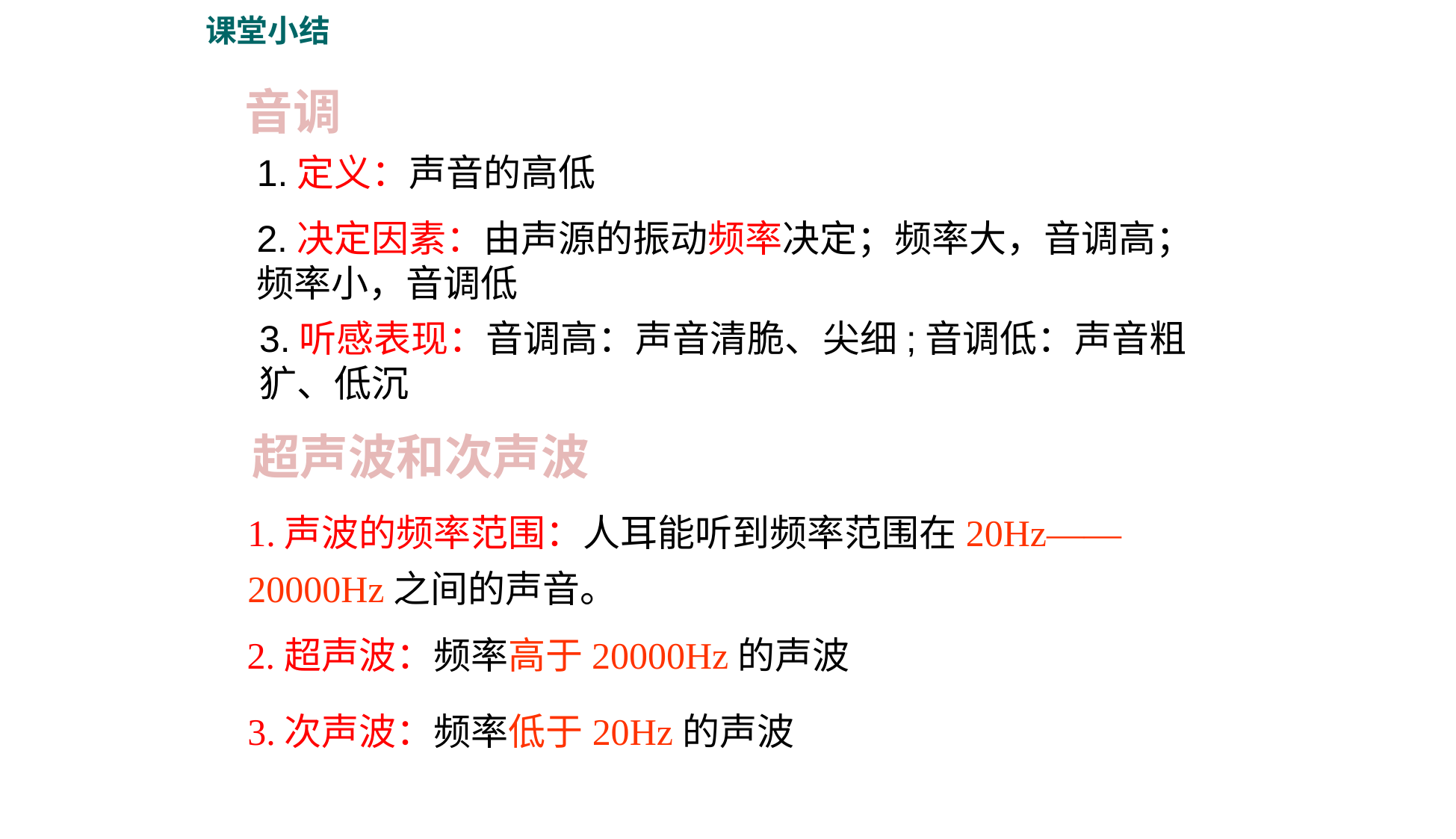

课堂小结
音调
1.定义：声音的高低
2.决定因素：由声源的振动频率决定；频率大，音调高；频率小，音调低
3.听感表现：音调高：声音清脆、尖细;音调低：声音粗犷、低沉
超声波和次声波
1.声波的频率范围：人耳能听到频率范围在20Hz——20000Hz之间的声音。
2.超声波：频率高于20000Hz的声波
3.次声波：频率低于20Hz的声波